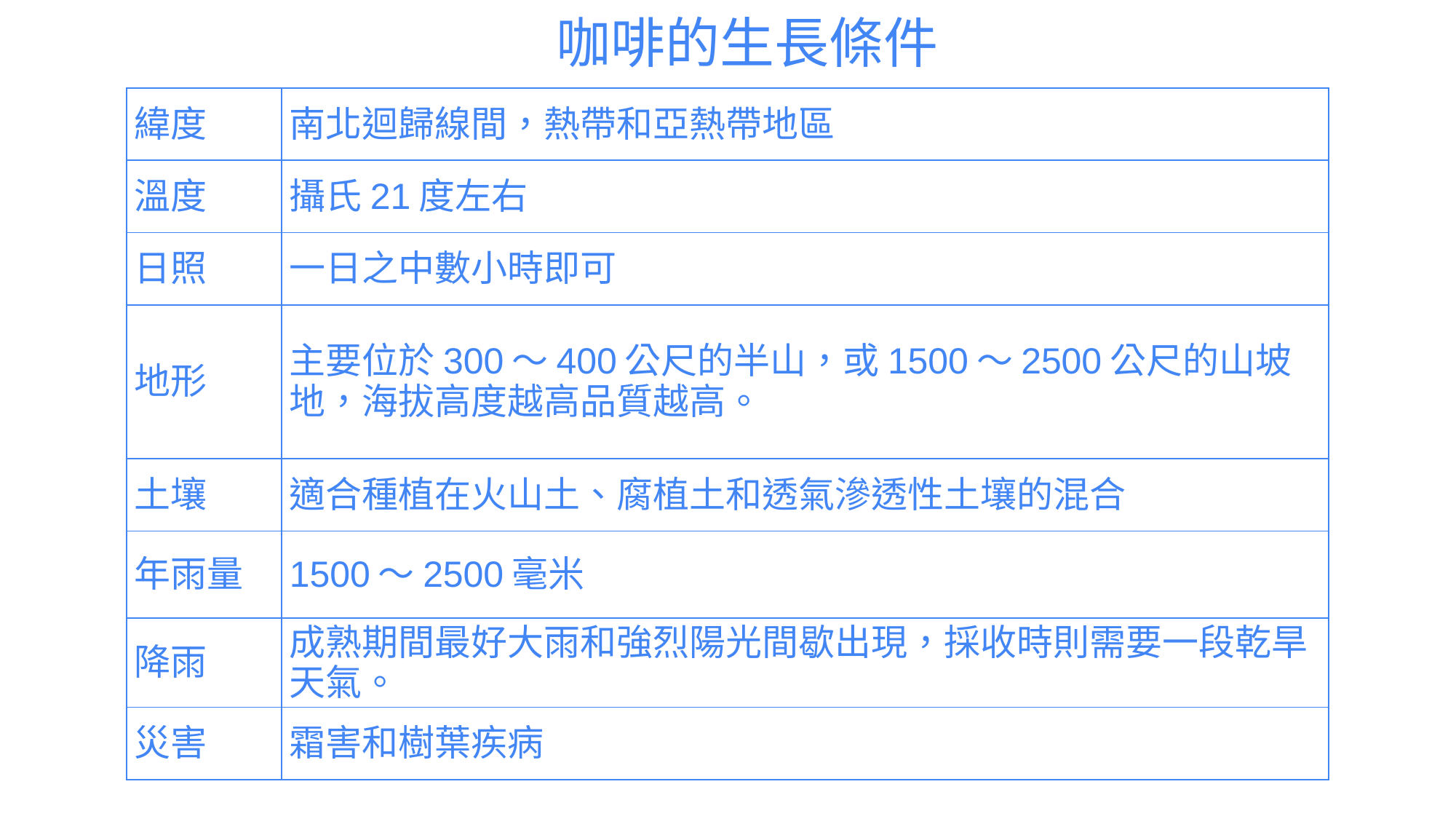

# 咖啡的生長條件
| 緯度 | 南北迴歸線間，熱帶和亞熱帶地區 |
| --- | --- |
| 溫度 | 攝氏21度左右 |
| 日照 | 一日之中數小時即可 |
| 地形 | 主要位於300～400公尺的半山，或1500～2500公尺的山坡地，海拔高度越高品質越高。 |
| 土壤 | 適合種植在火山土、腐植土和透氣滲透性土壤的混合 |
| 年雨量 | 1500～2500毫米 |
| 降雨 | 成熟期間最好大雨和強烈陽光間歇出現，採收時則需要一段乾旱天氣。 |
| 災害 | 霜害和樹葉疾病 |